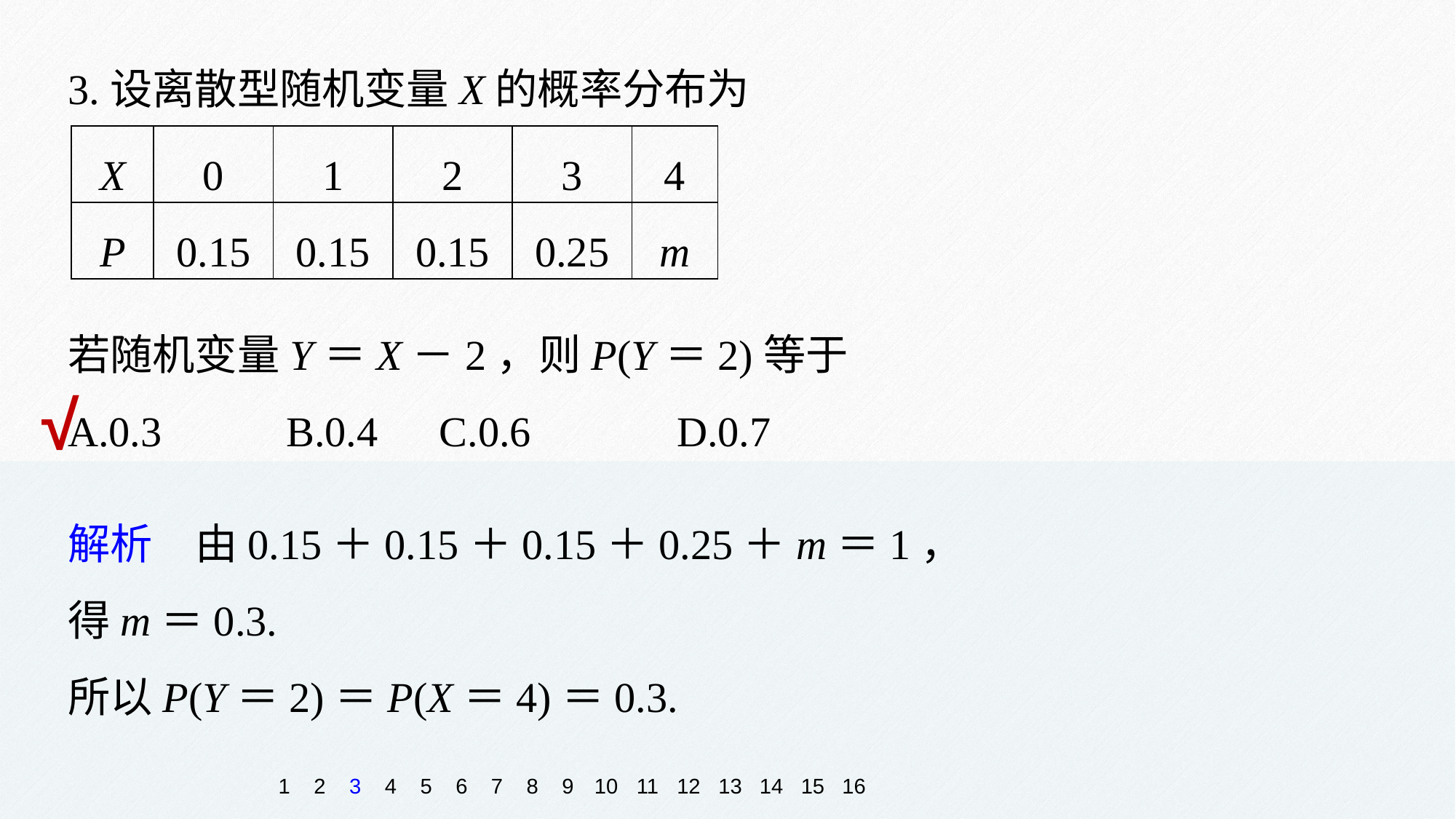

3.设离散型随机变量X的概率分布为
| X | 0 | 1 | 2 | 3 | 4 |
| --- | --- | --- | --- | --- | --- |
| P | 0.15 | 0.15 | 0.15 | 0.25 | m |
若随机变量Y＝X－2，则P(Y＝2)等于
A.0.3  	B.0.4              C.0.6  	      D.0.7
√
解析　由0.15＋0.15＋0.15＋0.25＋m＝1，
得m＝0.3.
所以P(Y＝2)＝P(X＝4)＝0.3.
1
2
3
4
5
6
7
8
9
10
11
12
13
14
15
16